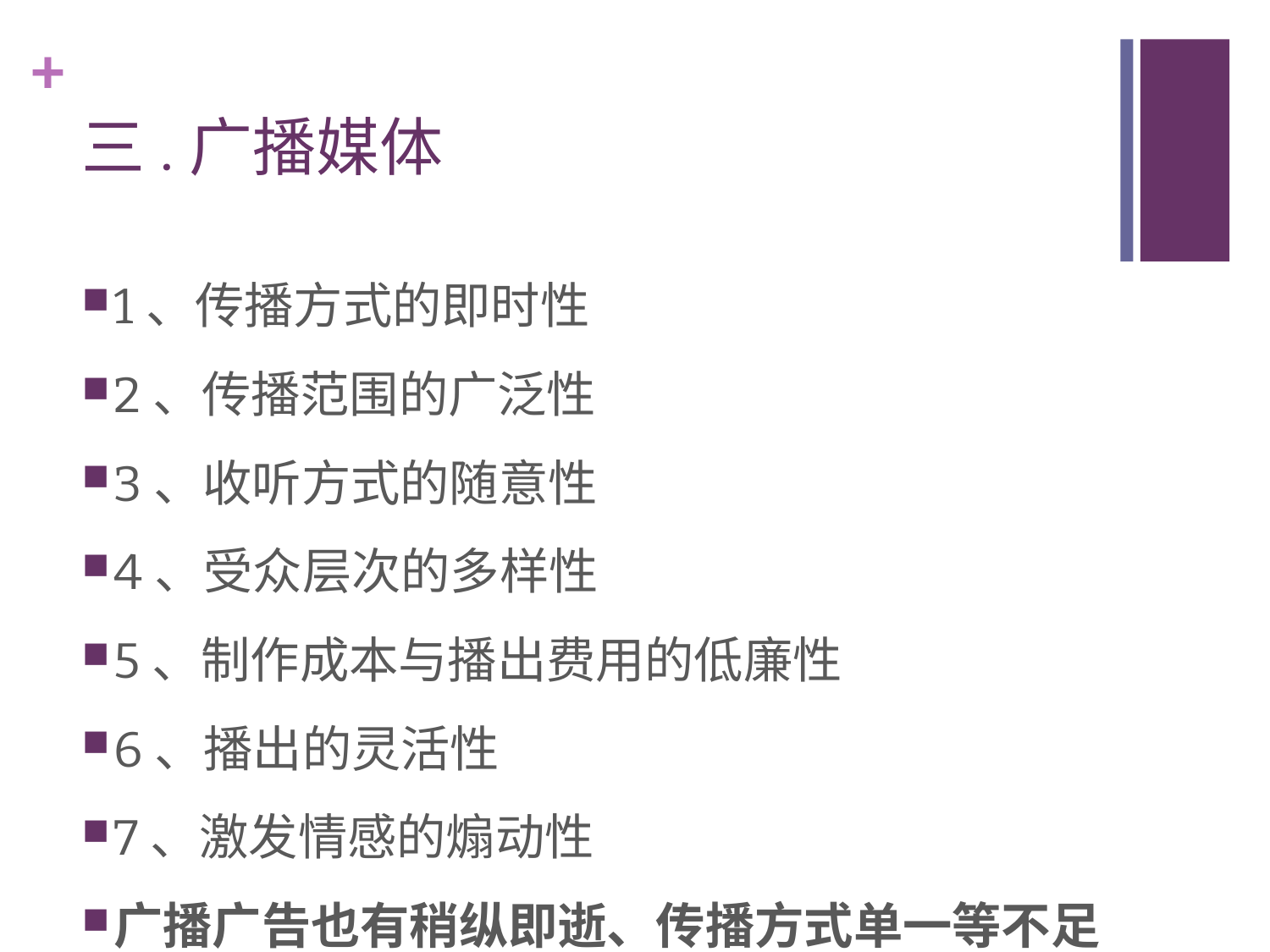

# 三.广播媒体
1、传播方式的即时性
2、传播范围的广泛性
3、收听方式的随意性
4、受众层次的多样性
5、制作成本与播出费用的低廉性
6、播出的灵活性
7、激发情感的煽动性
广播广告也有稍纵即逝、传播方式单一等不足之处。